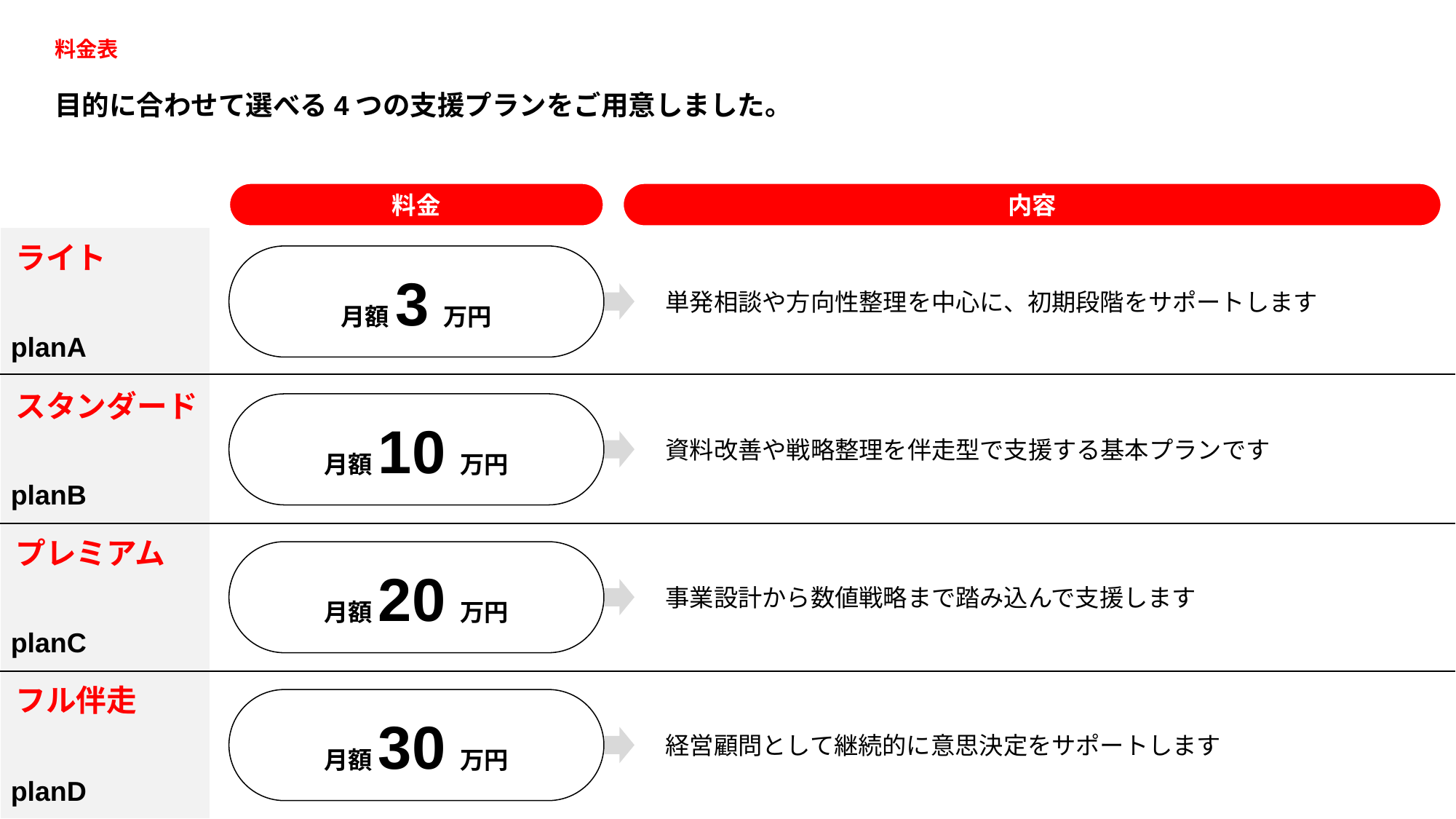

料金表
目的に合わせて選べる4つの支援プランをご用意しました。
料金
内容

ライト
月額3万円
単発相談や方向性整理を中心に、初期段階をサポートします

planA
スタンダード
月額10万円
資料改善や戦略整理を伴走型で支援する基本プランです

planB
プレミアム
月額20万円
事業設計から数値戦略まで踏み込んで支援します

planC
フル伴走
月額30万円
経営顧問として継続的に意思決定をサポートします

planD